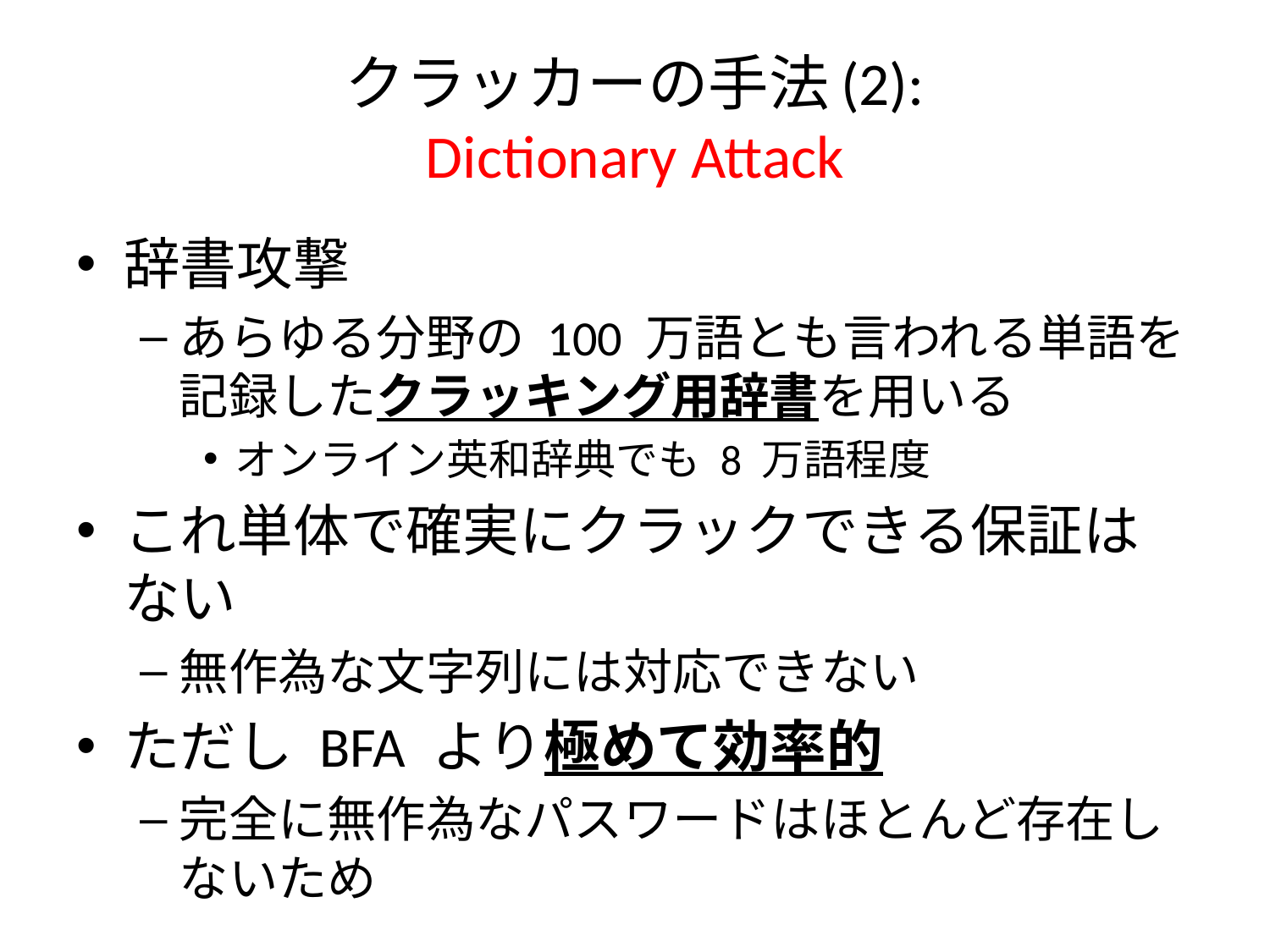

# クラッカーの手法(2): Dictionary Attack
辞書攻撃
あらゆる分野の 100 万語とも言われる単語を記録したクラッキング用辞書を用いる
オンライン英和辞典でも 8 万語程度
これ単体で確実にクラックできる保証はない
無作為な文字列には対応できない
ただし BFA より極めて効率的
完全に無作為なパスワードはほとんど存在しないため